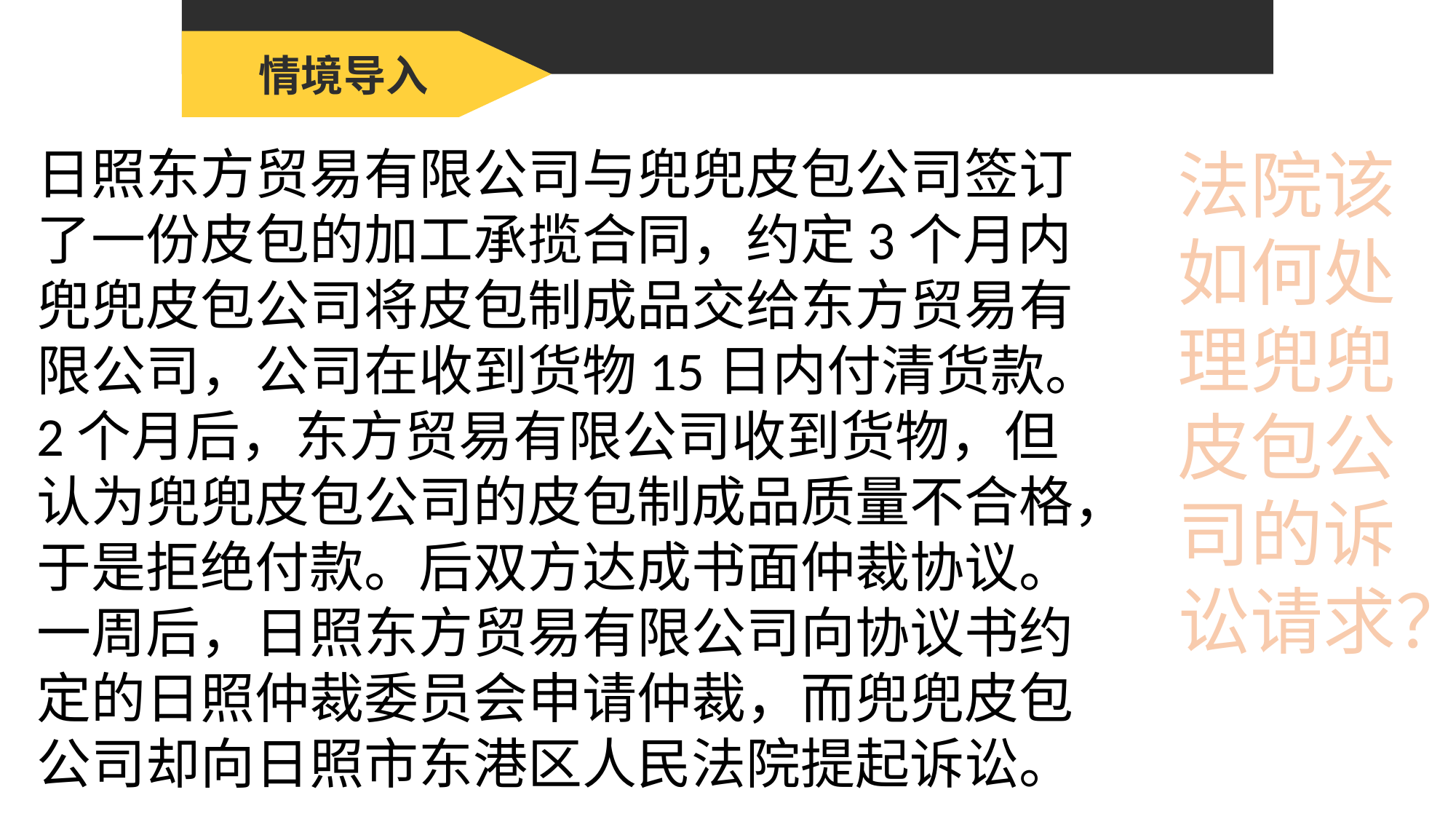

情境导入
日照东方贸易有限公司与兜兜皮包公司签订了一份皮包的加工承揽合同，约定3个月内兜兜皮包公司将皮包制成品交给东方贸易有限公司，公司在收到货物15日内付清货款。2个月后，东方贸易有限公司收到货物，但认为兜兜皮包公司的皮包制成品质量不合格，于是拒绝付款。后双方达成书面仲裁协议。一周后，日照东方贸易有限公司向协议书约定的日照仲裁委员会申请仲裁，而兜兜皮包公司却向日照市东港区人民法院提起诉讼。
法院该如何处理兜兜皮包公司的诉讼请求？